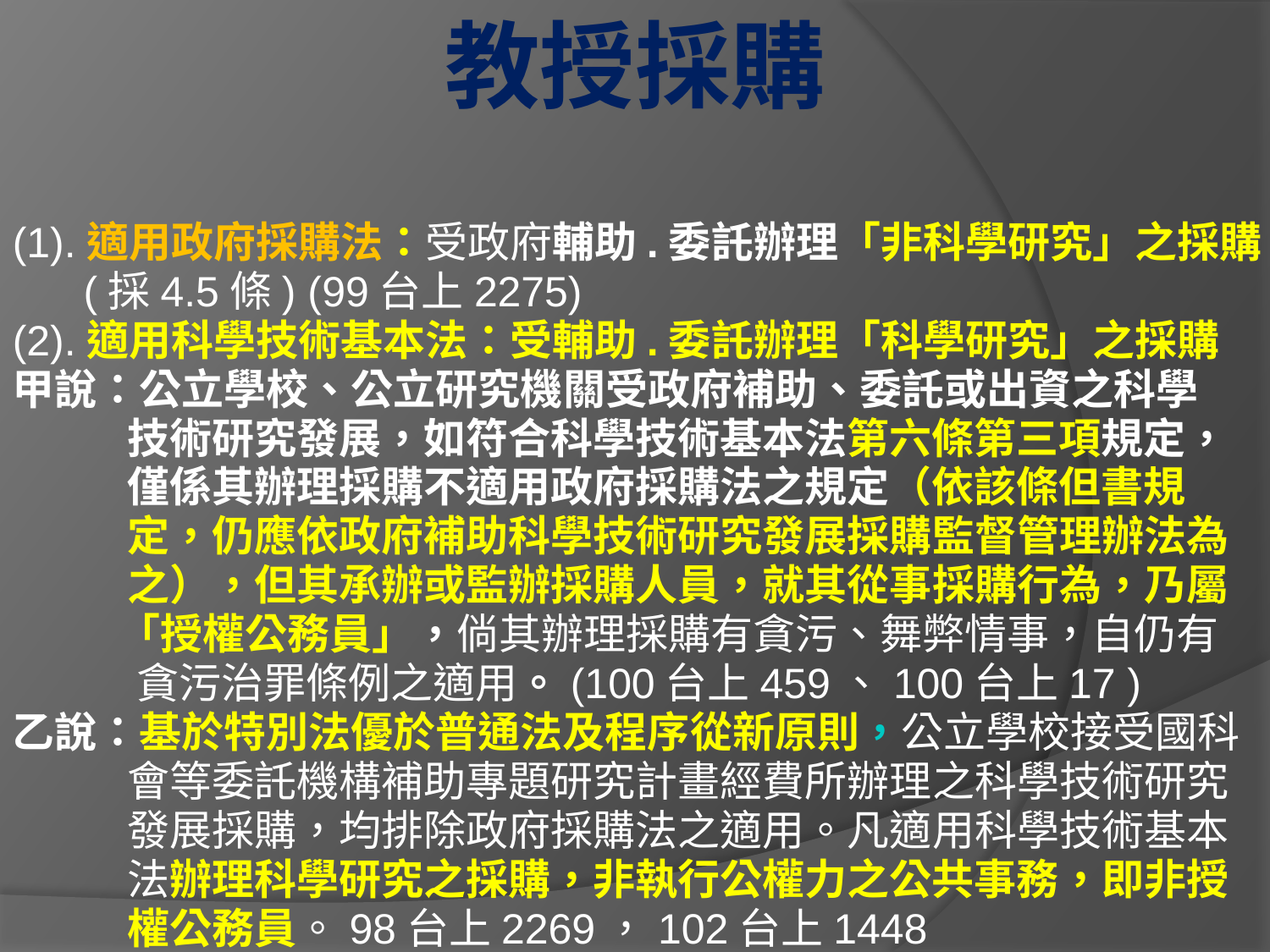

# 教授採購
(1).適用政府採購法：受政府輔助.委託辦理「非科學研究」之採購
      (採4.5條) (99台上2275)
(2).適用科學技術基本法：受輔助.委託辦理「科學研究」之採購
甲說：公立學校、公立研究機關受政府補助、委託或出資之科學
           技術研究發展，如符合科學技術基本法第六條第三項規定，
           僅係其辦理採購不適用政府採購法之規定（依該條但書規
           定，仍應依政府補助科學技術研究發展採購監督管理辦法為
           之），但其承辦或監辦採購人員，就其從事採購行為，乃屬
          「授權公務員」，倘其辦理採購有貪污、舞弊情事，自仍有
            貪污治罪條例之適用。(100台上459、100台上17 )
乙說：基於特別法優於普通法及程序從新原則，公立學校接受國科
           會等委託機構補助專題研究計畫經費所辦理之科學技術研究
           發展採購，均排除政府採購法之適用。凡適用科學技術基本
           法辦理科學研究之採購，非執行公權力之公共事務，即非授
           權公務員。98台上2269，102台上1448